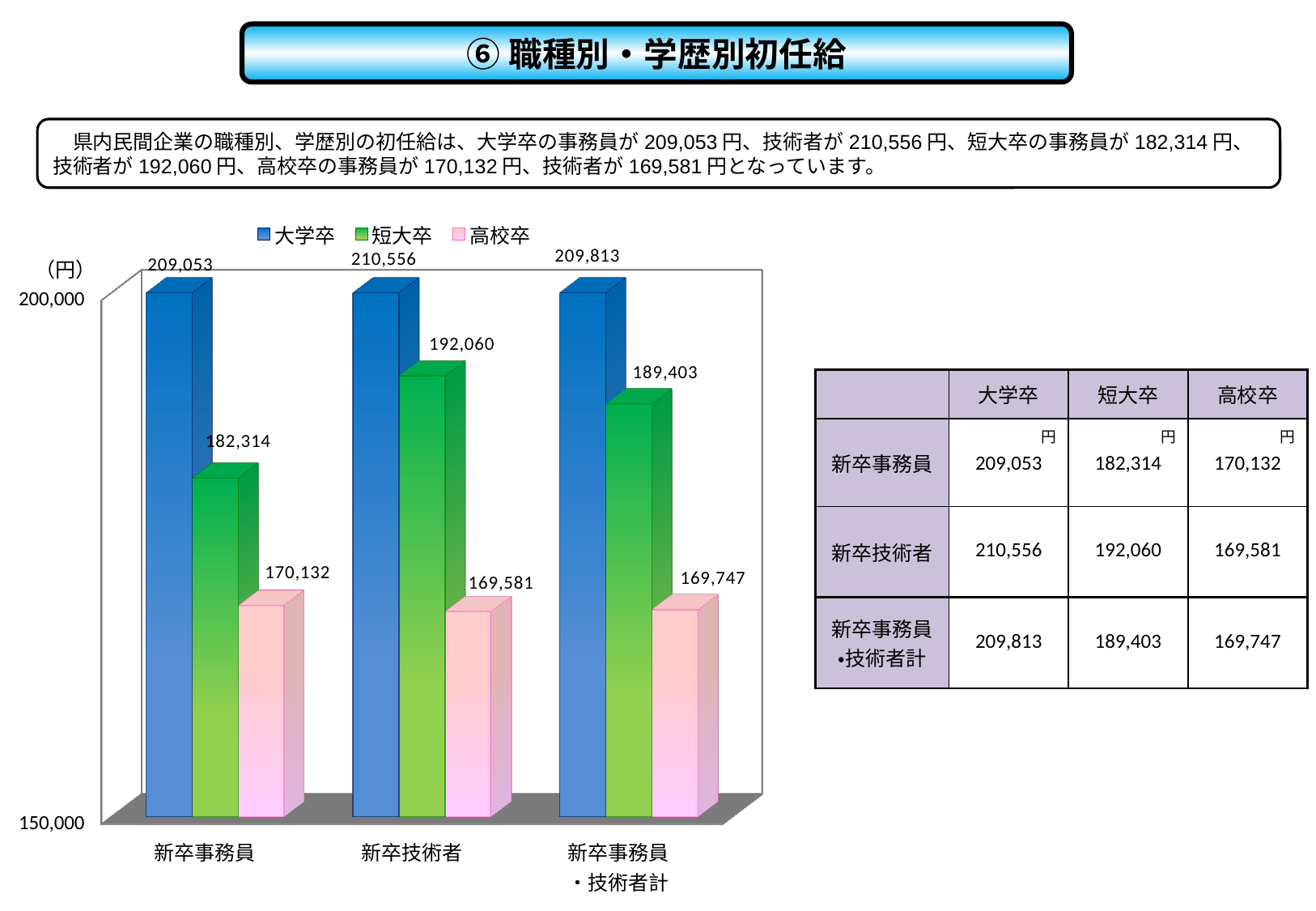

⑥職種別・学歴別初任給
　県内民間企業の職種別、学歴別の初任給は、大学卒の事務員が209,053円、技術者が210,556円、短大卒の事務員が182,314円、
技術者が192,060円、高校卒の事務員が170,132円、技術者が169,581円となっています。

[unsupported chart]

（円）
|  | 大学卒 | 短大卒 | 高校卒 |
| --- | --- | --- | --- |
| 新卒事務員 | 円 | 円 | 円 |
|  | 209,053 | 182,314 | 170,132 |
| 新卒技術者 | 210,556 | 192,060 | 169,581 |
| 新卒事務員 ・技術者計 | 209,813 | 189,403 | 169,747 |